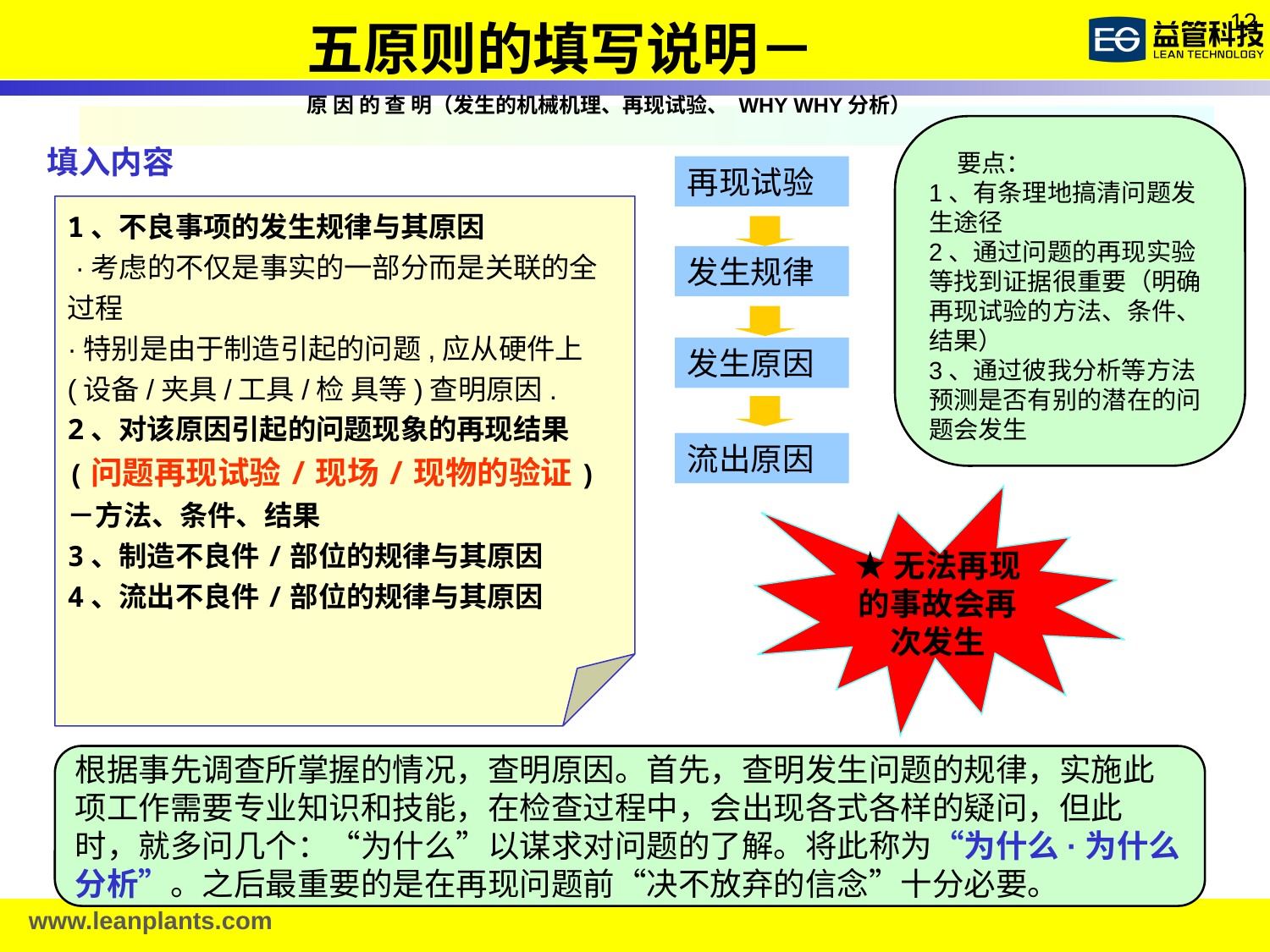

12
五原则的填写说明－
原 因 的 查 明（发生的机械机理、再现试验、 WHY WHY分析）

　要点：
1、有条理地搞清问题发生途径
2、通过问题的再现实验等找到证据很重要（明确再现试验的方法、条件、结果）
3、通过彼我分析等方法预测是否有别的潜在的问题会发生
填入内容
再现试验

发生规律

发生原因

流出原因
1、不良事项的发生规律与其原因
 ·考虑的不仅是事实的一部分而是关联的全过程
·特别是由于制造引起的问题,应从硬件上(设备/夹具/工具/检 具等)查明原因.
2、对该原因引起的问题现象的再现结果   (问题再现试验/现场/现物的验证)－方法、条件、结果
3、制造不良件/部位的规律与其原因
4、流出不良件/部位的规律与其原因
★无法再现的事故会再次发生
根据事先调查所掌握的情况，查明原因。首先，查明发生问题的规律，实施此项工作需要专业知识和技能，在检查过程中，会出现各式各样的疑问，但此时，就多问几个：“为什么”以谋求对问题的了解。将此称为“为什么·为什么分析”。之后最重要的是在再现问题前“决不放弃的信念”十分必要。